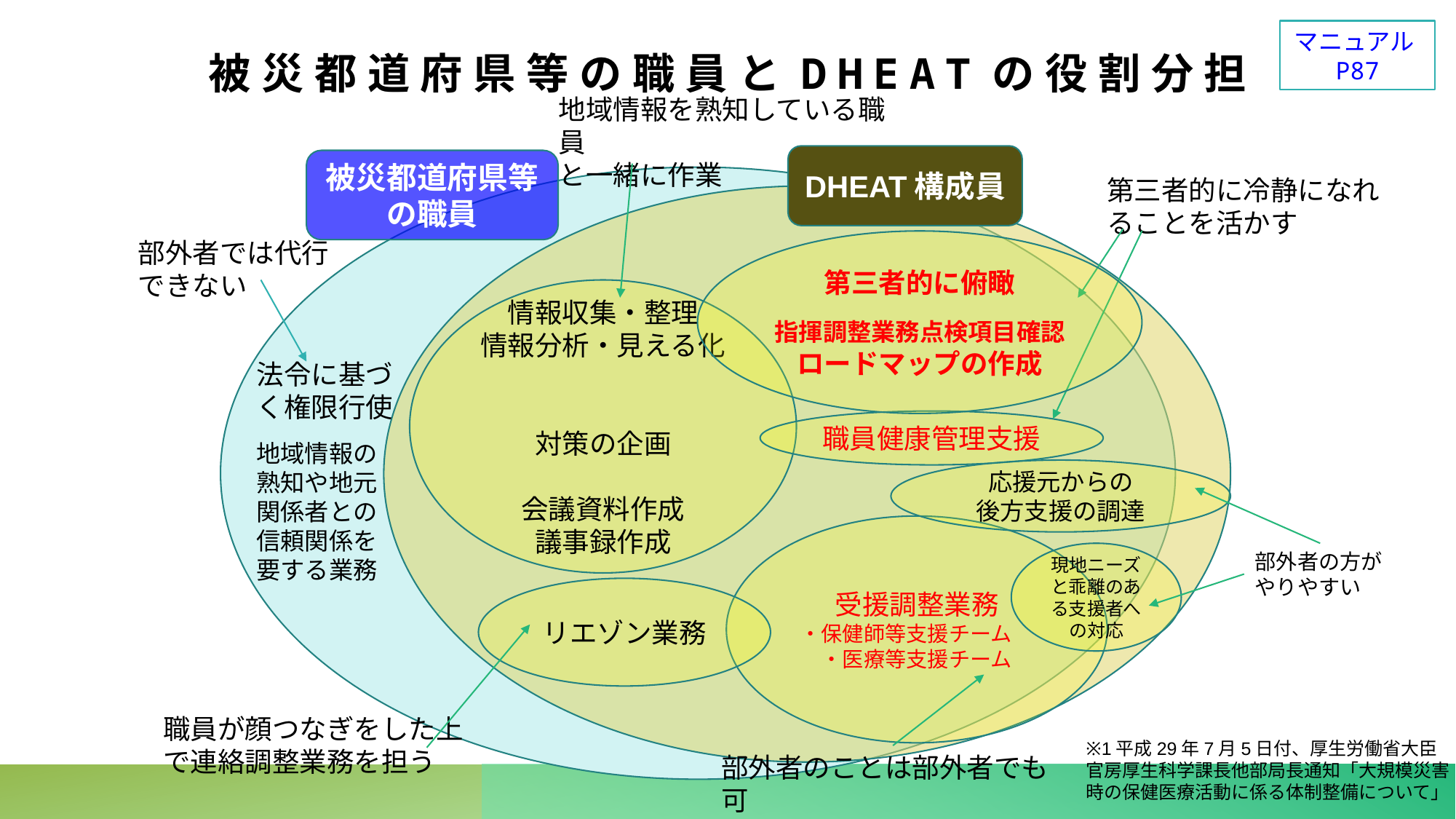

# 被災都道府県等の職員とDHEATの役割分担
マニュアルP87
地域情報を熟知している職員
と一緒に作業
DHEAT構成員
被災都道府県等
の職員

第三者的に冷静になれることを活かす

部外者では代行できない

第三者的に俯瞰

指揮調整業務点検項目確認
ロードマップの作成

情報収集・整理
情報分析・見える化

対策の企画

会議資料作成
議事録作成
法令に基づく権限行使
職員健康管理支援
地域情報の熟知や地元関係者との信頼関係を要する業務
応援元からの
後方支援の調達
受援調整業務
・保健師等支援チーム
・医療等支援チーム
現地ニーズと乖離のある支援者への対応
部外者の方がやりやすい
リエゾン業務
職員が顔つなぎをした上で連絡調整業務を担う
※1平成29年7月5日付、厚生労働省大臣官房厚生科学課長他部局長通知「大規模災害時の保健医療活動に係る体制整備について」
部外者のことは部外者でも可